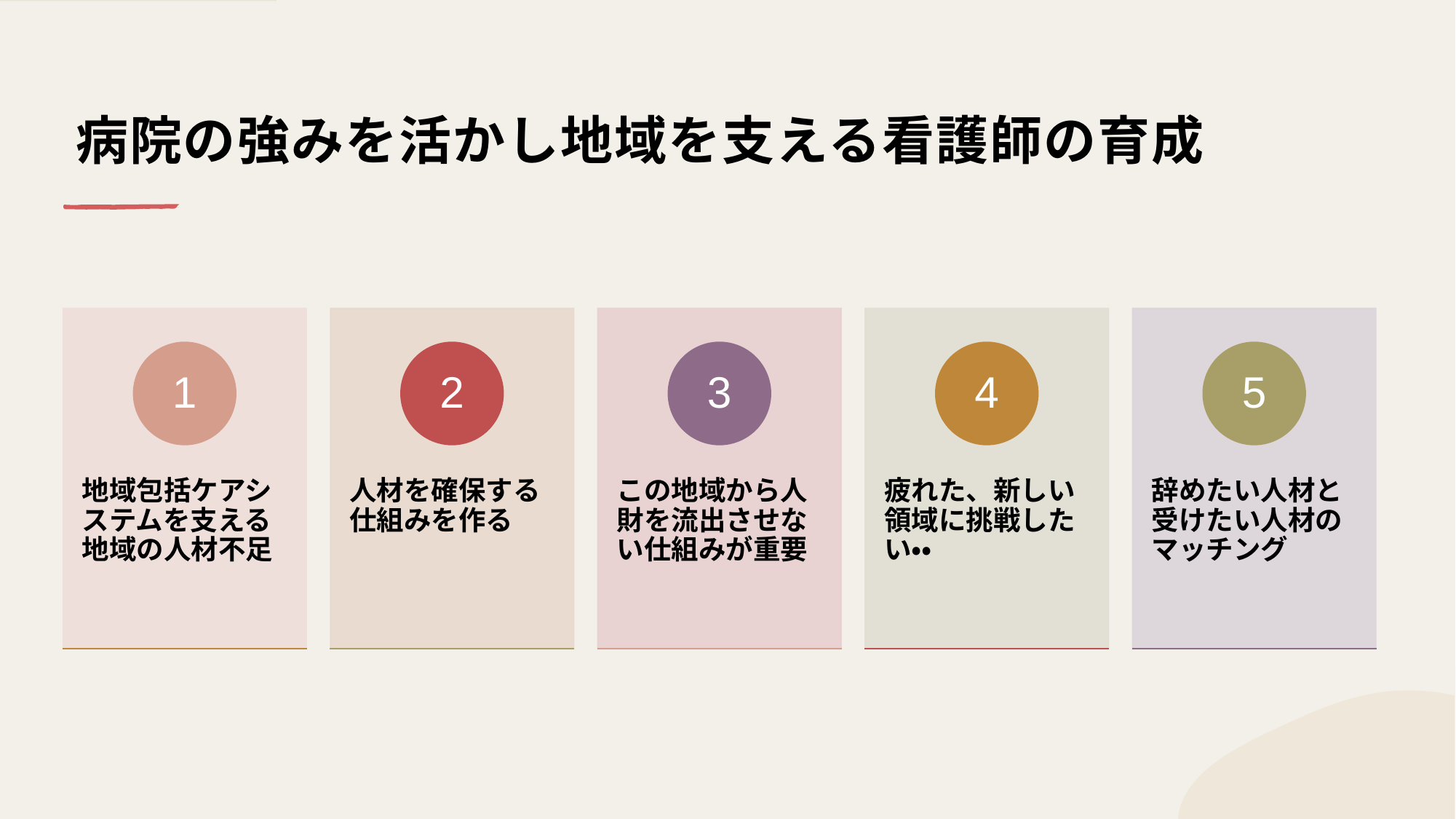

# 病院の強みを活かし地域を支える看護師の育成

地域包括ケアシステムを支える地域の人材不足
1
人材を確保する仕組みを作る
2
この地域から人財を流出させない仕組みが重要
3
疲れた、新しい領域に挑戦したい・・
4
辞めたい人材と受けたい人材のマッチング
5